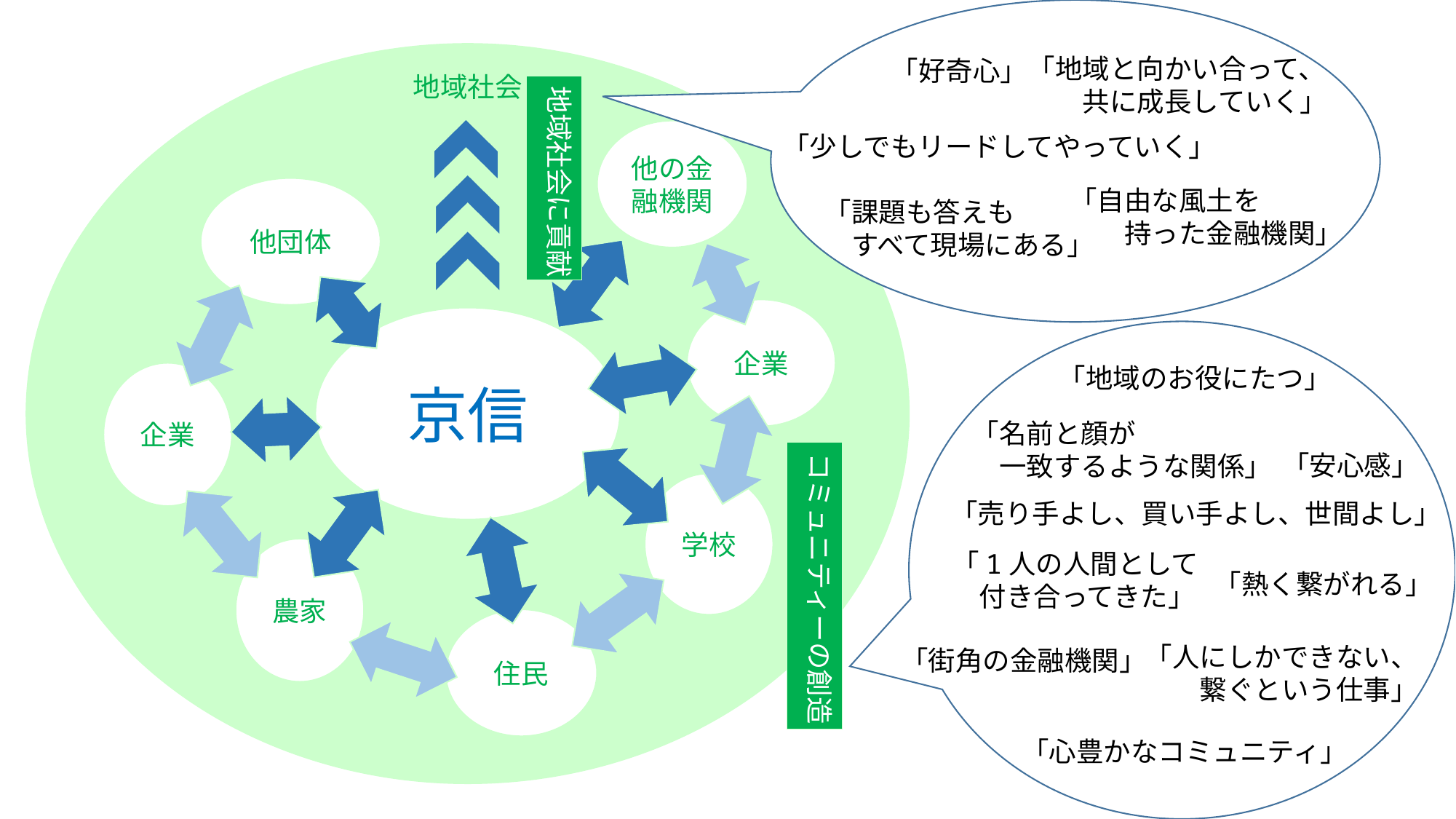

「地域と向かい合って、
　　共に成長していく」
「好奇心」
「少しでもリードしてやっていく」
「自由な風土を
　　持った金融機関」
「課題も答えも
　すべて現場にある」

地域社会

他の金融機関
他団体
企業
京信
企業
学校
農家
住民

地域社会に貢献
コミュニティーの創造

「地域のお役にたつ」

「名前と顔が
　一致するような関係」
「安心感」
「売り手よし、買い手よし、世間よし」
「1人の人間として
　付き合ってきた」
「熱く繋がれる」
「人にしかできない、
　　繋ぐという仕事」
「街角の金融機関」
「心豊かなコミュニティ」